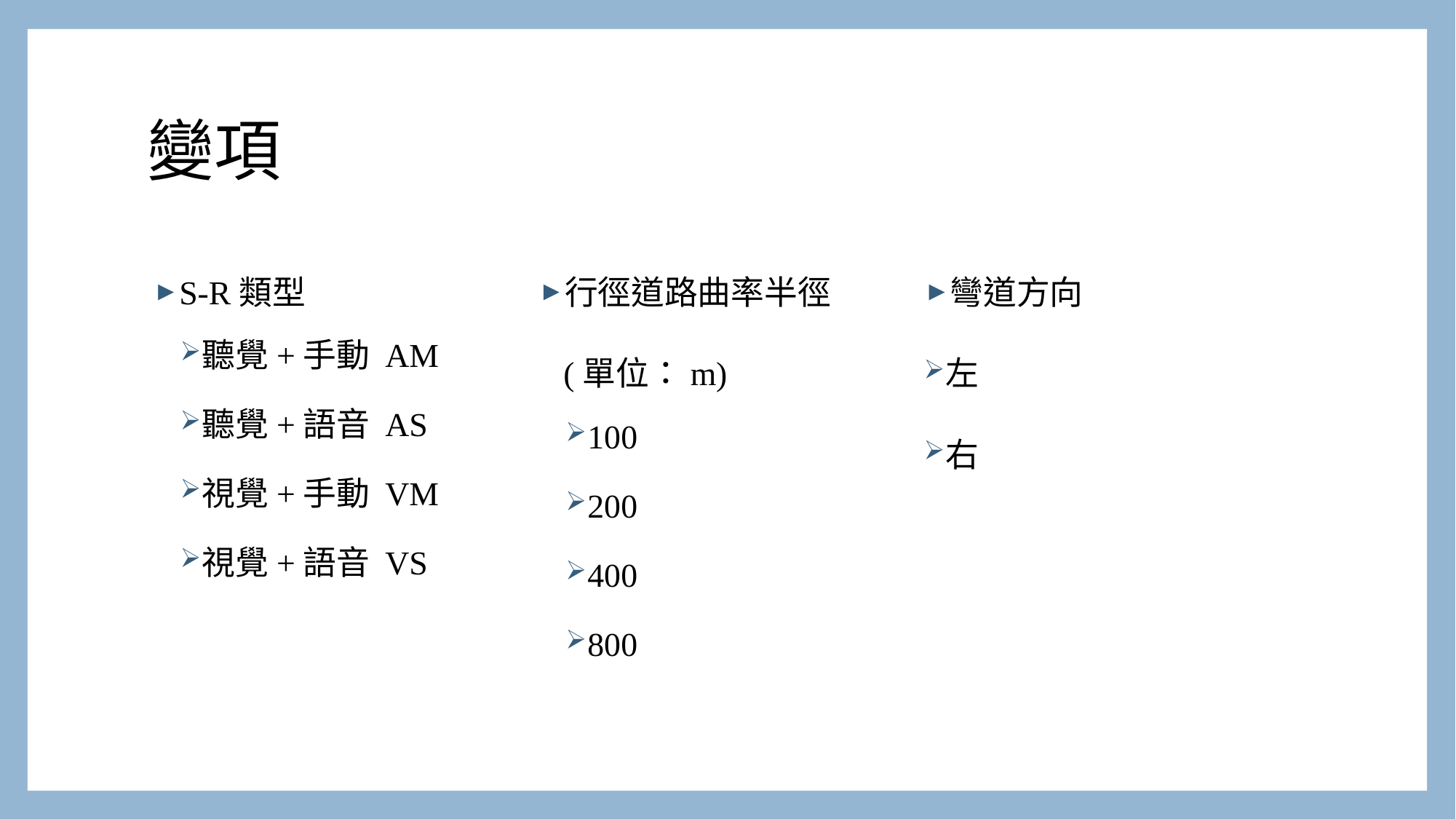

# 變項
S-R類型
聽覺+手動 AM
聽覺+語音 AS
視覺+手動 VM
視覺+語音 VS

行徑道路曲率半徑
   (單位：m)
100
200
400
800
彎道方向
左
右